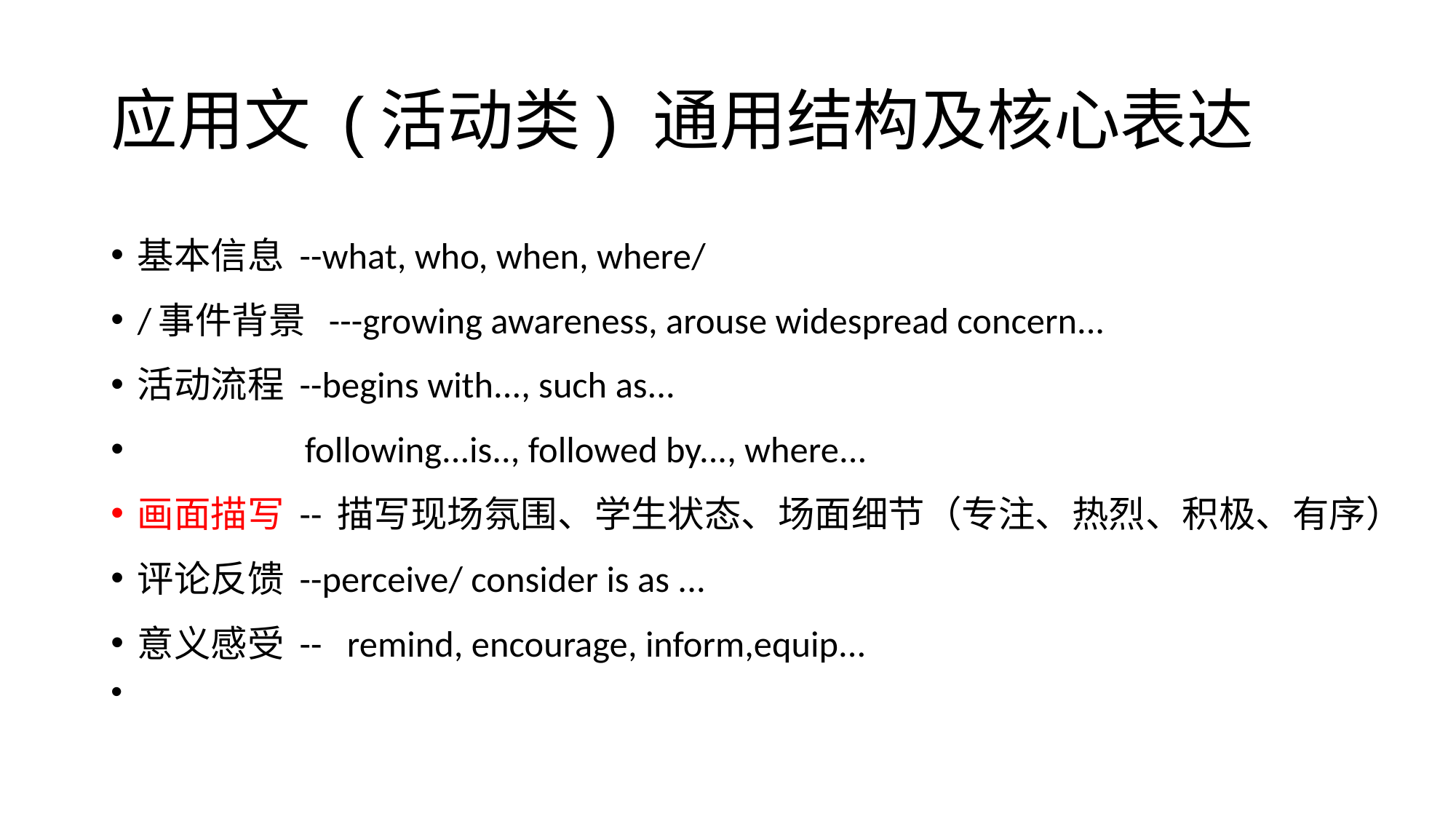

# 应用文 (活动类) 通用结构及核心表达
基本信息 --what, who, when, where/
/事件背景  ---growing awareness, arouse widespread concern...
活动流程 --begins with..., such as...
                    following...is.., followed by..., where...
画面描写 -- 描写现场氛围、学生状态、场面细节（专注、热烈、积极、有序）
评论反馈 --perceive/ consider is as ...
意义感受 --   remind, encourage, inform,equip...